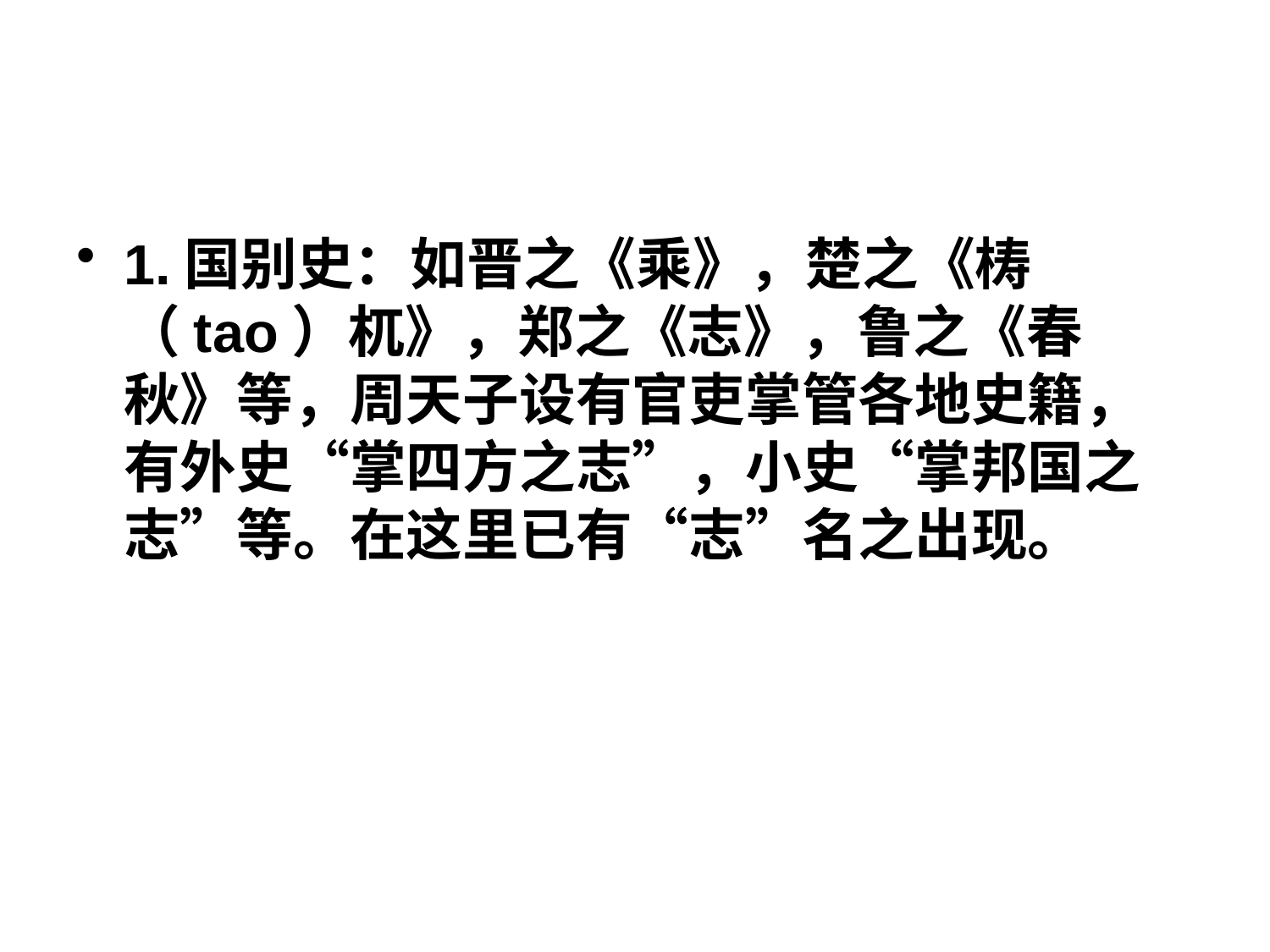

1.国别史：如晋之《乘》，楚之《梼（tao）杌》，郑之《志》，鲁之《春秋》等，周天子设有官吏掌管各地史籍，有外史“掌四方之志”，小史“掌邦国之志”等。在这里已有“志”名之出现。